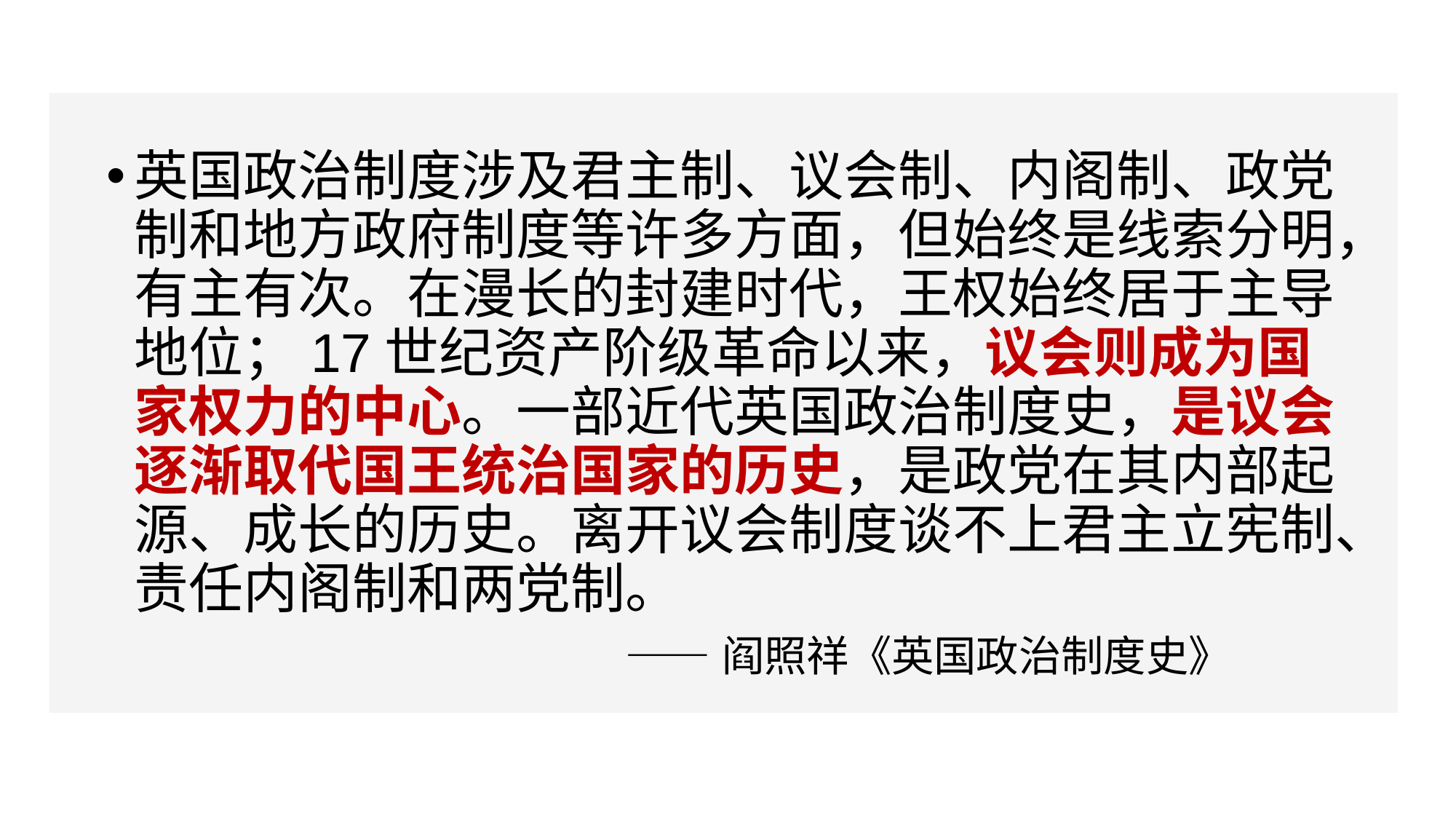

英国政治制度涉及君主制、议会制、内阁制、政党制和地方政府制度等许多方面，但始终是线索分明，有主有次。在漫长的封建时代，王权始终居于主导地位；17世纪资产阶级革命以来，议会则成为国家权力的中心。一部近代英国政治制度史，是议会逐渐取代国王统治国家的历史，是政党在其内部起源、成长的历史。离开议会制度谈不上君主立宪制、责任内阁制和两党制。
                                                       ——阎照祥《英国政治制度史》